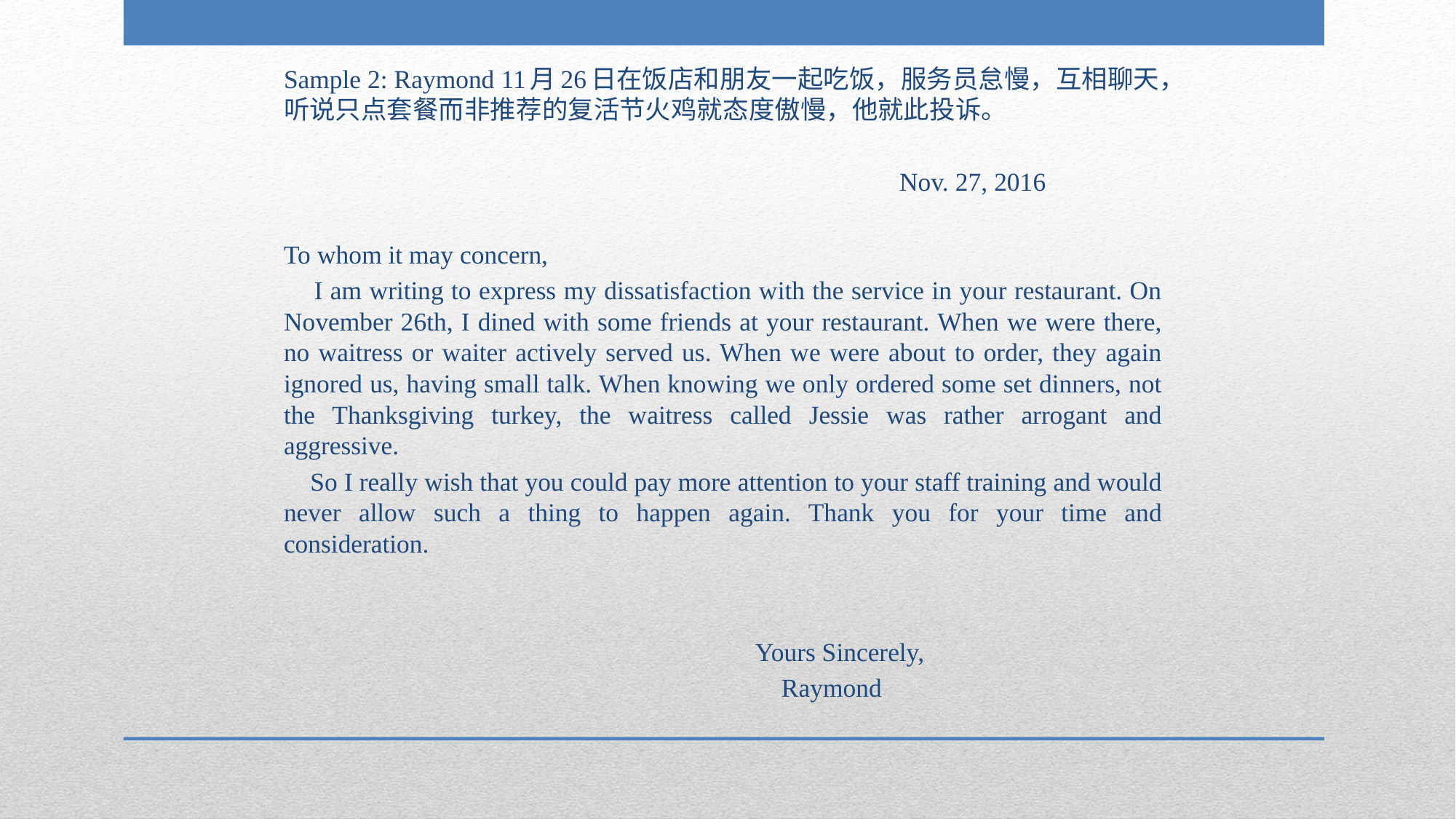

Sample 2: Raymond 11月26日在饭店和朋友一起吃饭，服务员怠慢，互相聊天，听说只点套餐而非推荐的复活节火鸡就态度傲慢，他就此投诉。

                                                                                              Nov. 27, 2016

To whom it may concern,
    I am writing to express my dissatisfaction with the service in your restaurant. On November 26th, I dined with some friends at your restaurant. When we were there, no waitress or waiter actively served us. When we were about to order, they again ignored us, having small talk. When knowing we only ordered some set dinners, not the Thanksgiving turkey, the waitress called Jessie was rather arrogant and aggressive.
    So I really wish that you could pay more attention to your staff training and would never allow such a thing to happen again. Thank you for your time and consideration.

                                                                        Yours Sincerely,
                                                                            Raymond